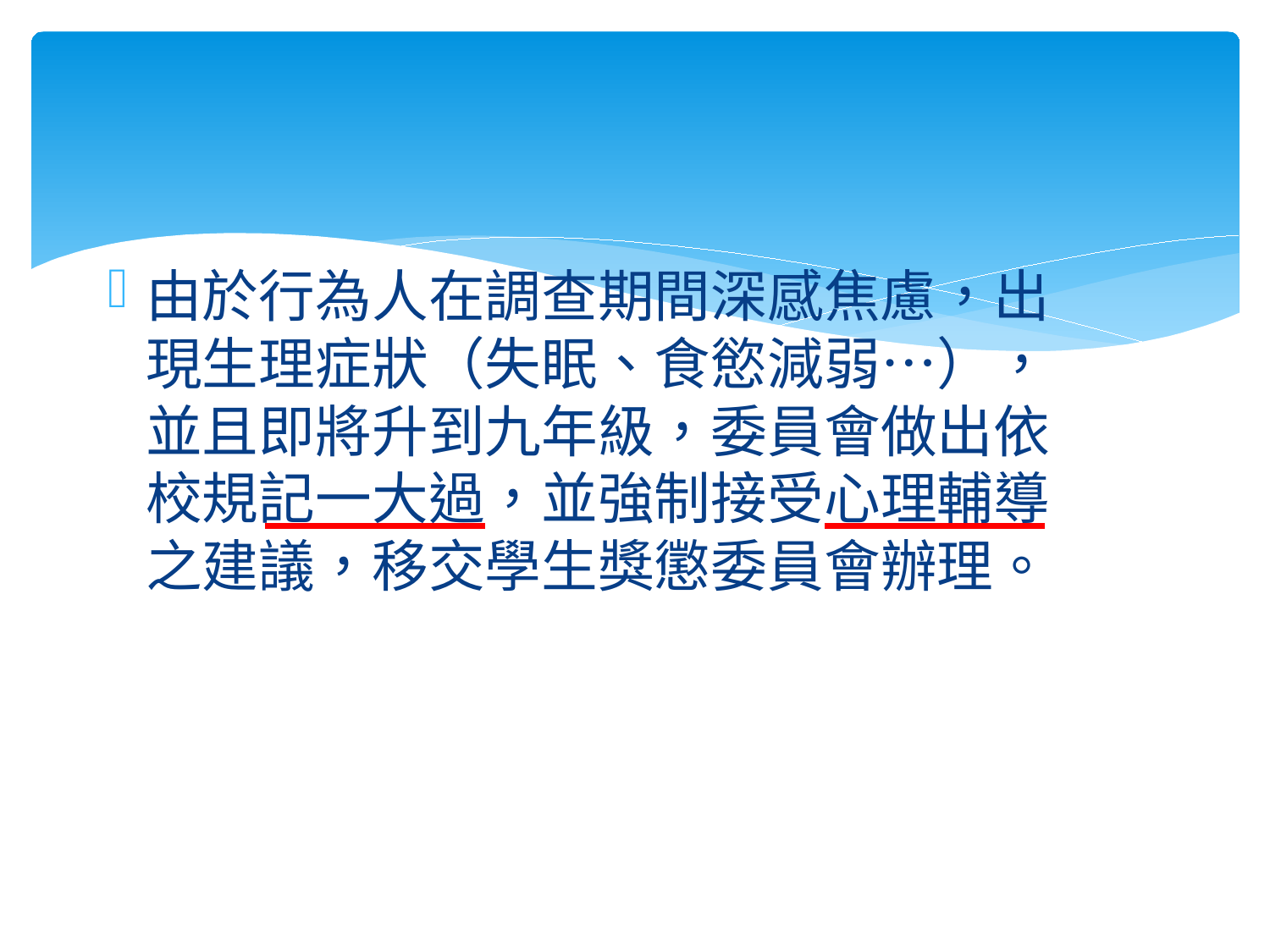

#
由於行為人在調查期間深感焦慮，出現生理症狀（失眠、食慾減弱…），並且即將升到九年級，委員會做出依校規記一大過，並強制接受心理輔導之建議，移交學生獎懲委員會辦理。